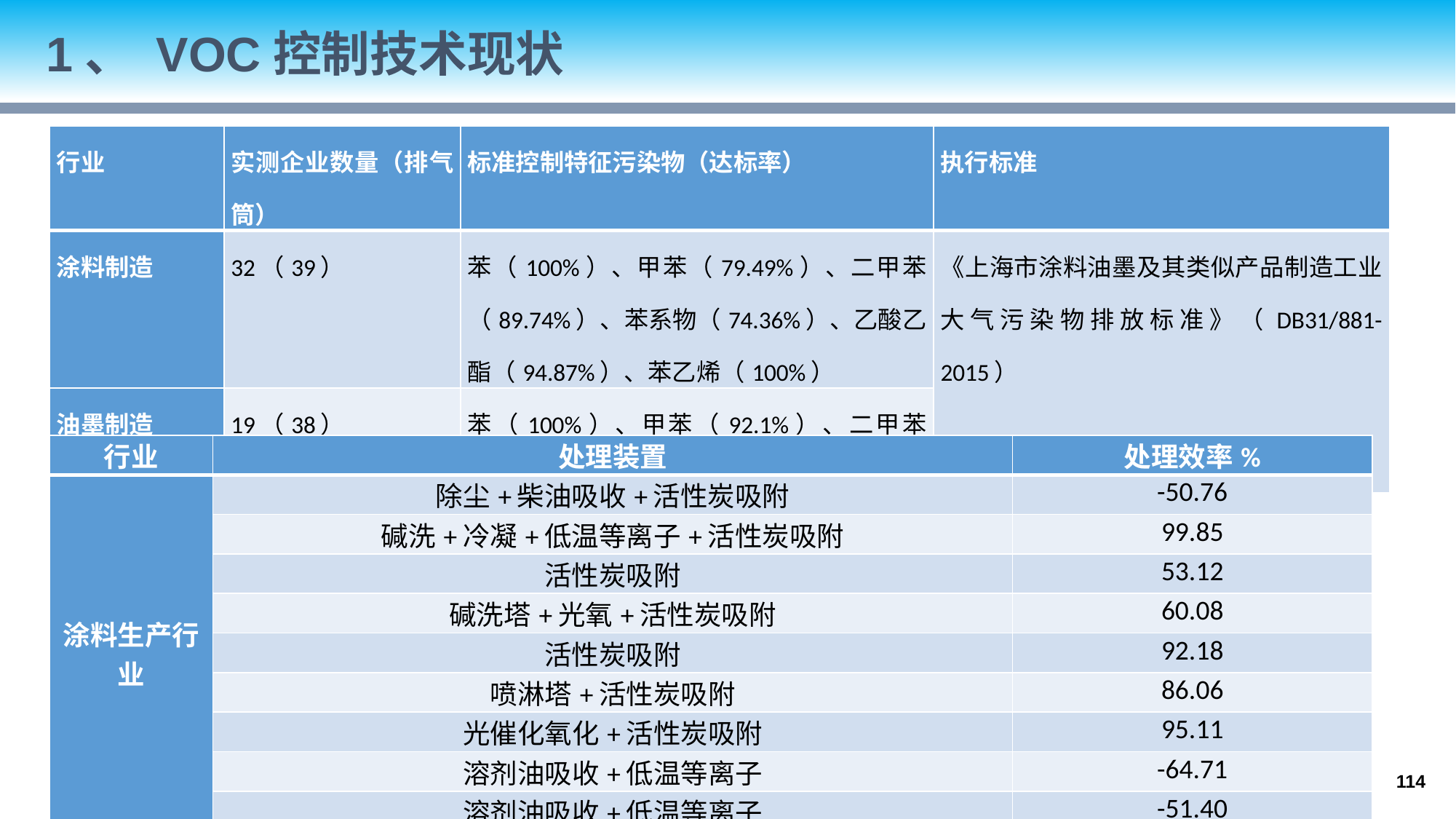

# 1、 VOC控制技术现状
| 行业 | 实测企业数量（排气筒） | 标准控制特征污染物（达标率） | 执行标准 |
| --- | --- | --- | --- |
| 涂料制造 | 32（39） | 苯（100%）、甲苯（79.49%）、二甲苯（89.74%）、苯系物（74.36%）、乙酸乙酯（94.87%）、苯乙烯（100%） | 《上海市涂料油墨及其类似产品制造工业大气污染物排放标准》（DB31/881-2015） |
| 油墨制造 | 19（38） | 苯（100%）、甲苯（92.1%）、二甲苯（100%）、苯系物（92.1%） |  |
| 行业 | 处理装置 | 处理效率% |
| --- | --- | --- |
| 涂料生产行业 | 除尘+柴油吸收+活性炭吸附 | -50.76 |
|  | 碱洗+冷凝+低温等离子+活性炭吸附 | 99.85 |
|  | 活性炭吸附 | 53.12 |
|  | 碱洗塔+光氧+活性炭吸附 | 60.08 |
|  | 活性炭吸附 | 92.18 |
|  | 喷淋塔+活性炭吸附 | 86.06 |
|  | 光催化氧化+活性炭吸附 | 95.11 |
|  | 溶剂油吸收+低温等离子 | -64.71 |
|  | 溶剂油吸收+低温等离子 | -51.40 |
114